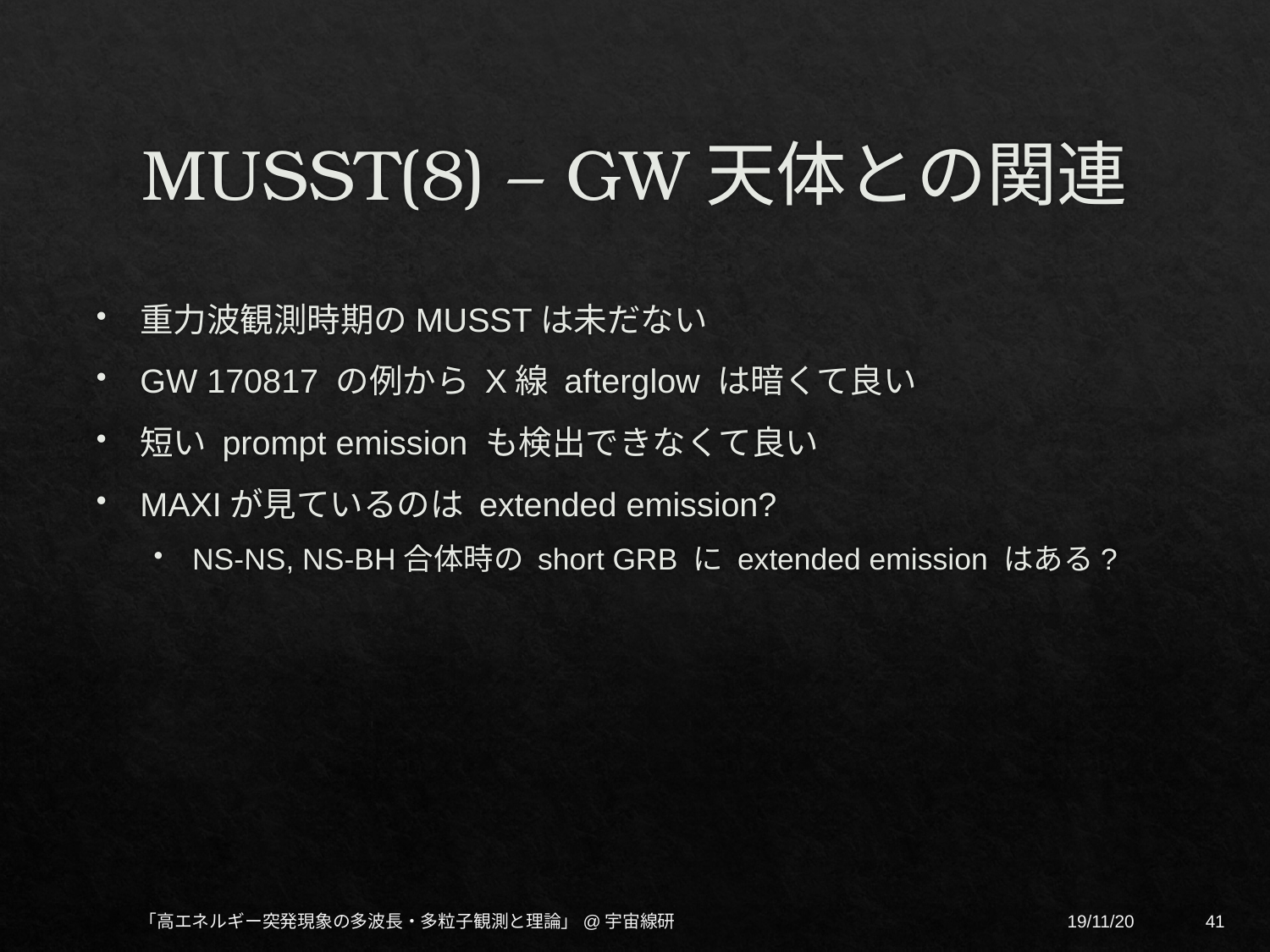

# MUSST(8) – GW天体との関連
重力波観測時期のMUSSTは未だない
GW 170817 の例から X線 afterglow は暗くて良い
短い prompt emission も検出できなくて良い
MAXIが見ているのは extended emission?
NS-NS, NS-BH合体時の short GRB に extended emission はある?
19/11/20
41
「高エネルギー突発現象の多波長・多粒子観測と理論」@宇宙線研